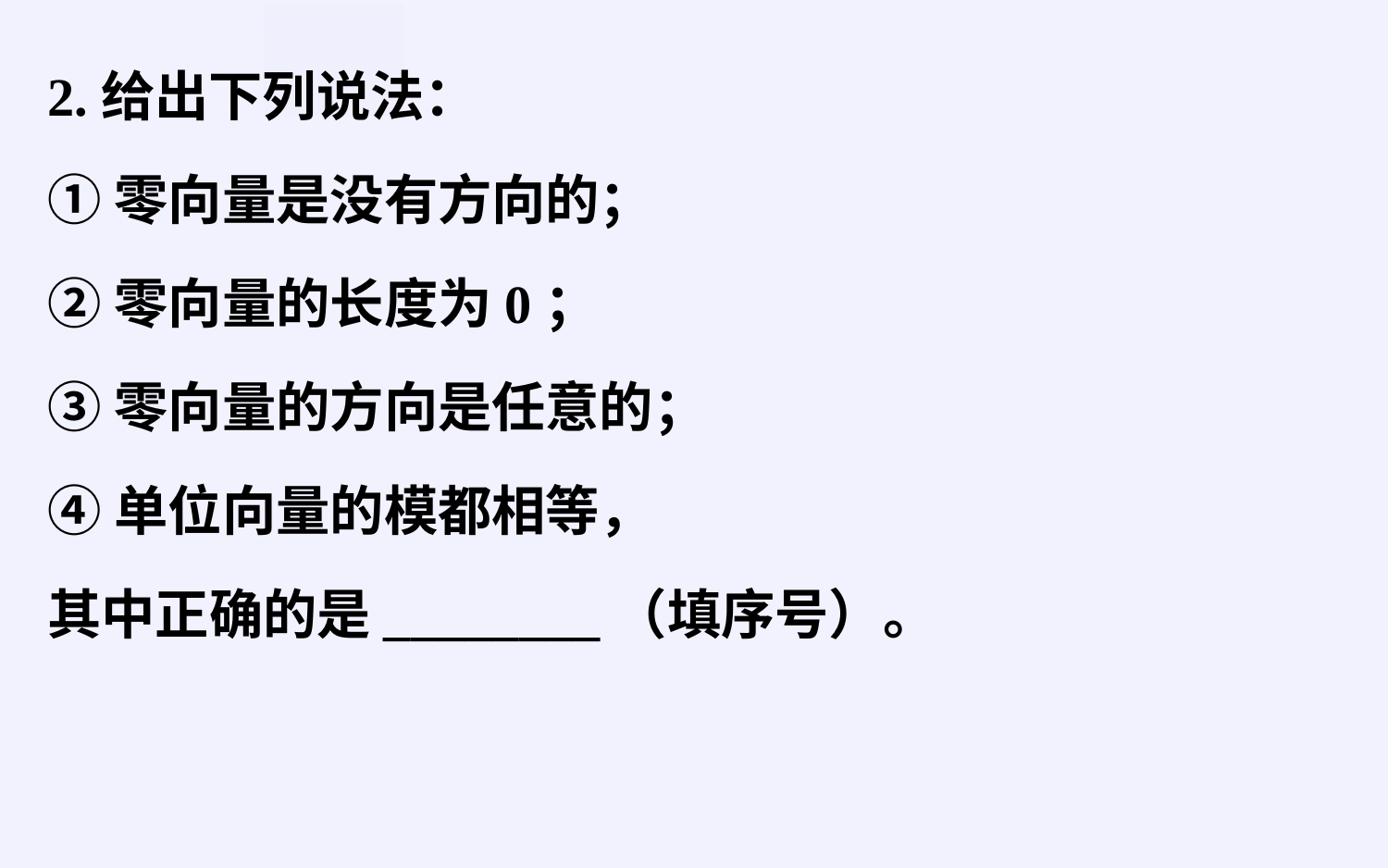

2.给出下列说法：
①零向量是没有方向的；
②零向量的长度为0；
③零向量的方向是任意的；
④单位向量的模都相等，
其中正确的是________（填序号）。